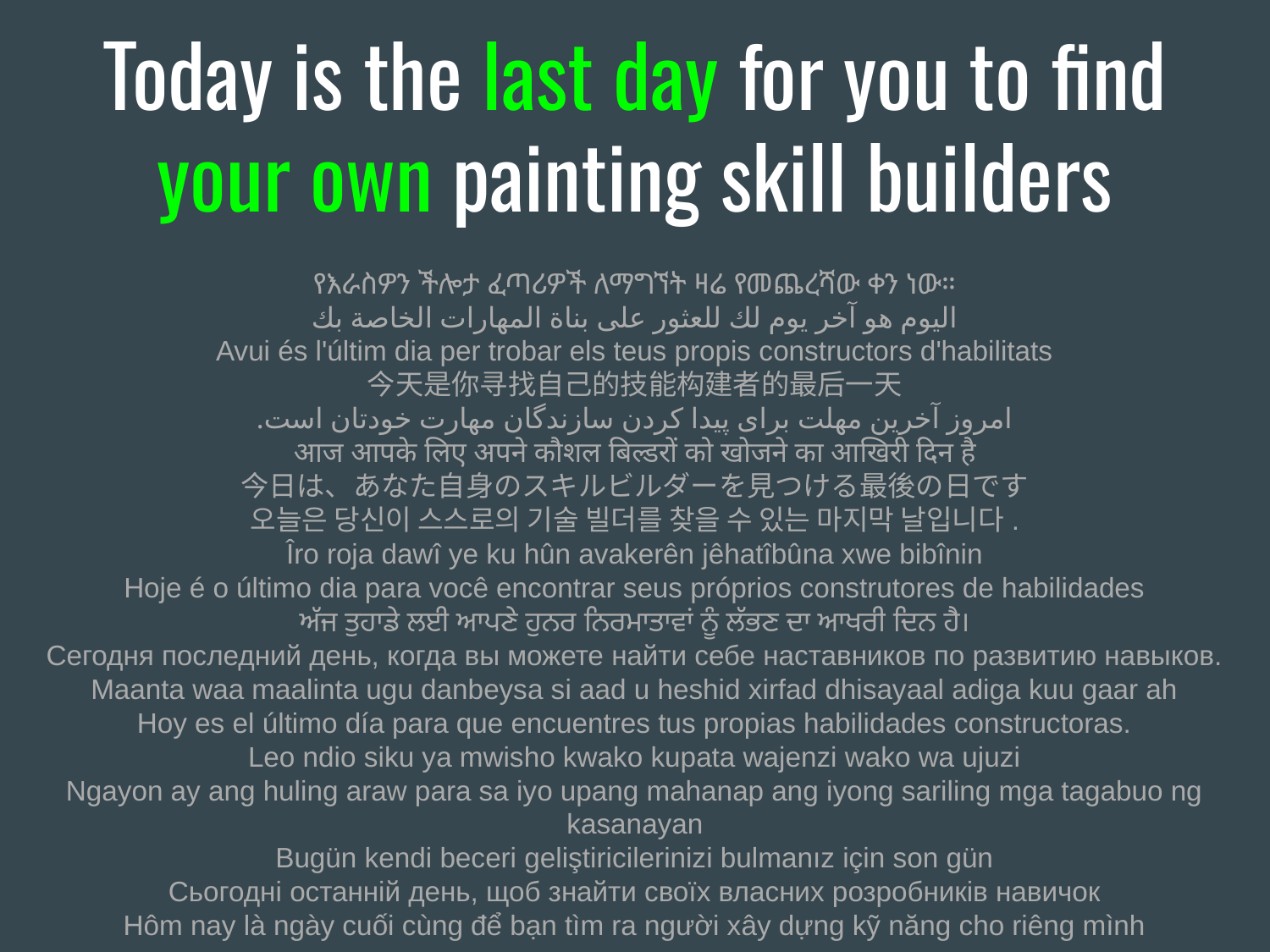

Today is the last day for you to find your own painting skill builders
የእራስዎን ችሎታ ፈጣሪዎች ለማግኘት ዛሬ የመጨረሻው ቀን ነው።
اليوم هو آخر يوم لك للعثور على بناة المهارات الخاصة بك
Avui és l'últim dia per trobar els teus propis constructors d'habilitats
今天是你寻找自己的技能构建者的最后一天
امروز آخرین مهلت برای پیدا کردن سازندگان مهارت خودتان است.
आज आपके लिए अपने कौशल बिल्डरों को खोजने का आखिरी दिन है
今日は、あなた自身のスキルビルダーを見つける最後の日です
오늘은 당신이 스스로의 기술 빌더를 찾을 수 있는 마지막 날입니다.
Îro roja dawî ye ku hûn avakerên jêhatîbûna xwe bibînin
Hoje é o último dia para você encontrar seus próprios construtores de habilidades
ਅੱਜ ਤੁਹਾਡੇ ਲਈ ਆਪਣੇ ਹੁਨਰ ਨਿਰਮਾਤਾਵਾਂ ਨੂੰ ਲੱਭਣ ਦਾ ਆਖਰੀ ਦਿਨ ਹੈ।
Сегодня последний день, когда вы можете найти себе наставников по развитию навыков.
Maanta waa maalinta ugu danbeysa si aad u heshid xirfad dhisayaal adiga kuu gaar ah
Hoy es el último día para que encuentres tus propias habilidades constructoras.
Leo ndio siku ya mwisho kwako kupata wajenzi wako wa ujuzi
Ngayon ay ang huling araw para sa iyo upang mahanap ang iyong sariling mga tagabuo ng kasanayan
Bugün kendi beceri geliştiricilerinizi bulmanız için son gün
Сьогодні останній день, щоб знайти своїх власних розробників навичок
Hôm nay là ngày cuối cùng để bạn tìm ra người xây dựng kỹ năng cho riêng mình